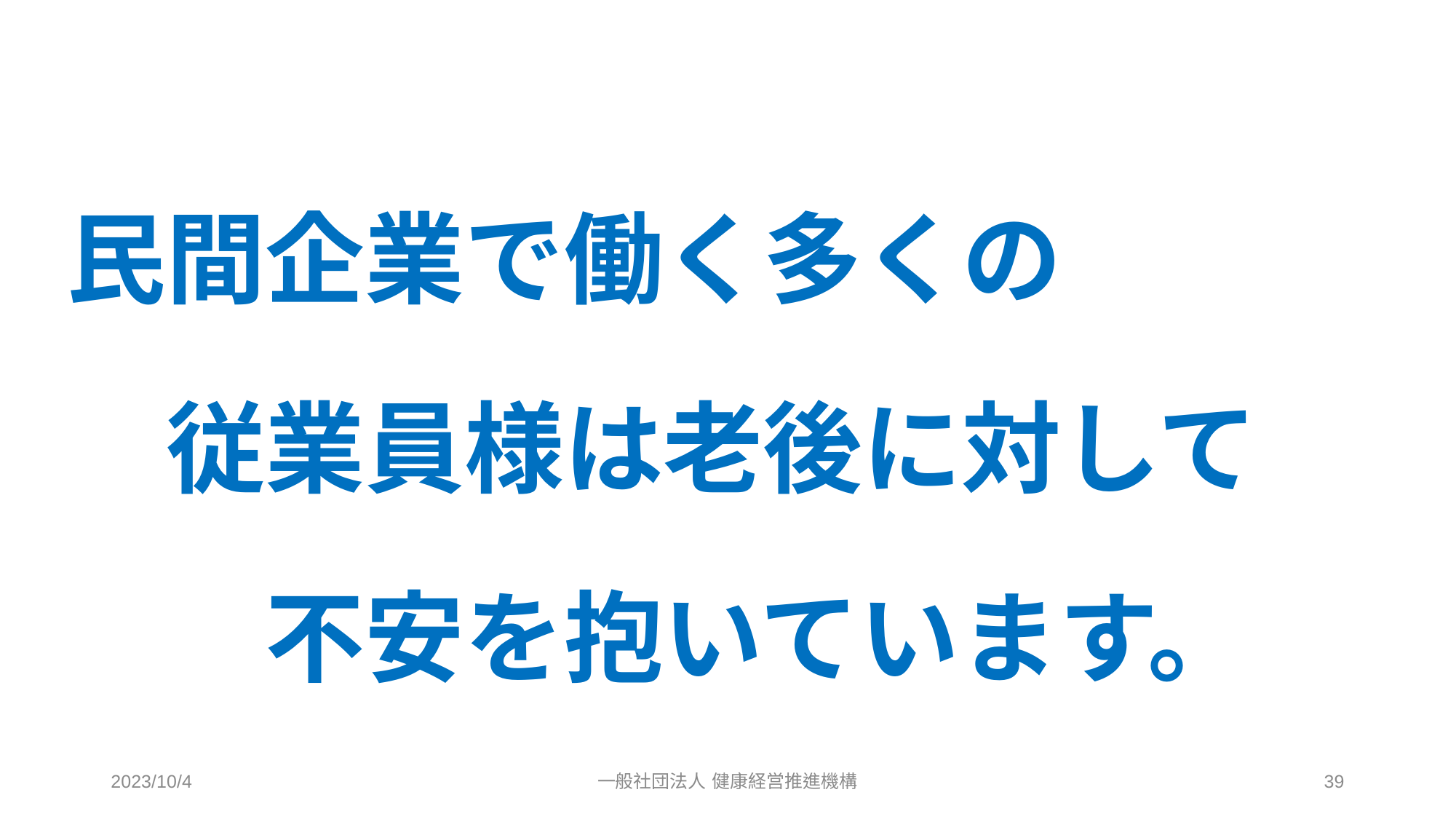

#
民間企業で働く多くの
　従業員様は老後に対して
　　不安を抱いています。
2023/10/4
一般社団法人 健康経営推進機構
39